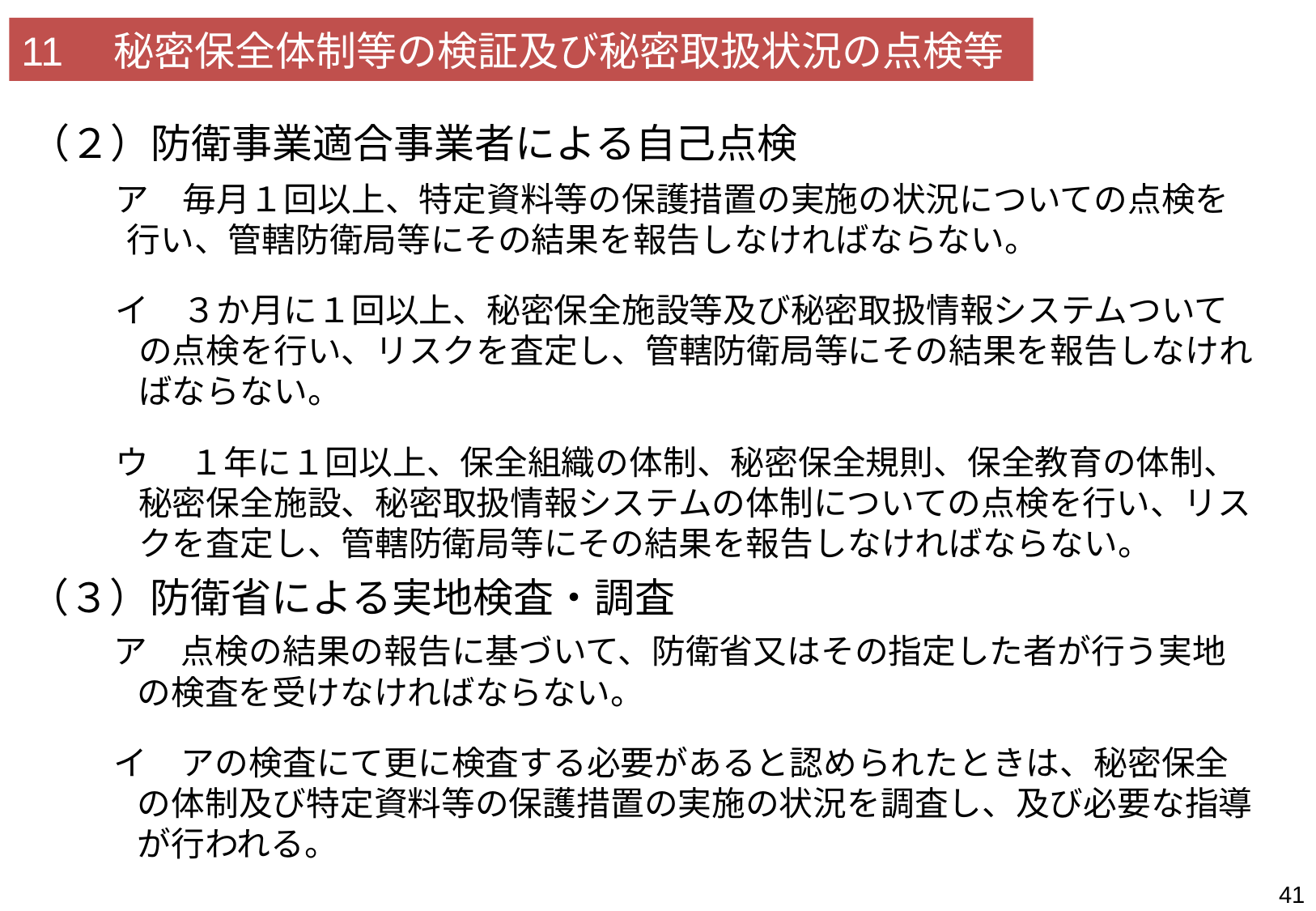

11　秘密保全体制等の検証及び秘密取扱状況の点検等
（２）防衛事業適合事業者による自己点検
| 58 | 自己点検の種類、頻度、要領が記載されているか。 |
| --- | --- |
ア　毎月１回以上、特定資料等の保護措置の実施の状況についての点検を行い、管轄防衛局等にその結果を報告しなければならない。
イ　３か月に１回以上、秘密保全施設等及び秘密取扱情報システムついての点検を行い、リスクを査定し、管轄防衛局等にその結果を報告しなければならない。
ウ　 １年に１回以上、保全組織の体制、秘密保全規則、保全教育の体制、秘密保全施設、秘密取扱情報システムの体制についての点検を行い、リスクを査定し、管轄防衛局等にその結果を報告しなければならない。
（３）防衛省による実地検査・調査
ア　点検の結果の報告に基づいて、防衛省又はその指定した者が行う実地の検査を受けなければならない。
イ　アの検査にて更に検査する必要があると認められたときは、秘密保全の体制及び特定資料等の保護措置の実施の状況を調査し、及び必要な指導が行われる。
| 59 | 防衛省による保全検査に関することが記載されているか。 |
| --- | --- |
41